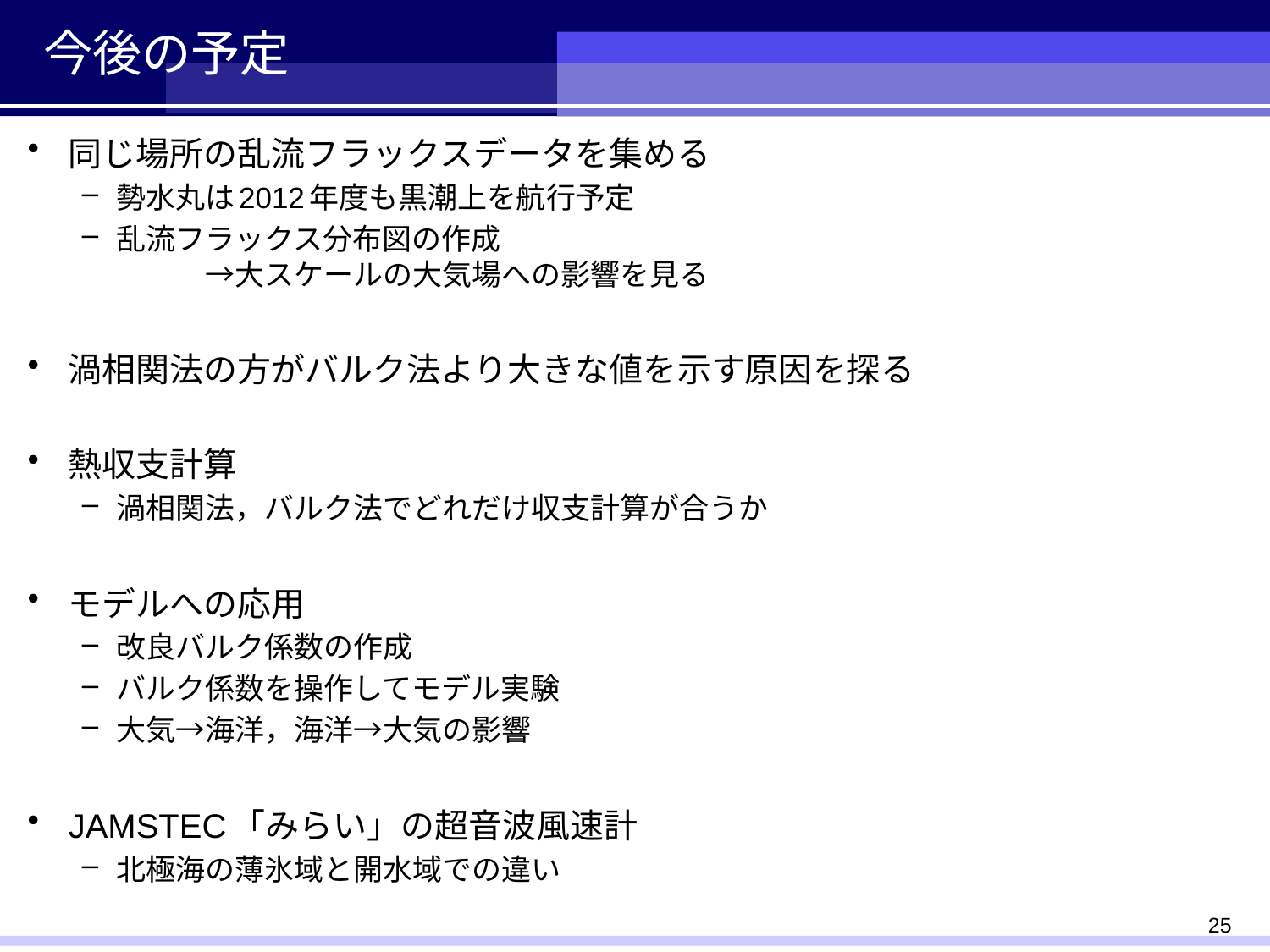

# 今後の予定
同じ場所の乱流フラックスデータを集める
勢水丸は2012年度も黒潮上を航行予定
乱流フラックス分布図の作成　　　　　　　　　　　　　　　　　　　　　　　　　　　　→大スケールの大気場への影響を見る

渦相関法の方がバルク法より大きな値を示す原因を探る

熱収支計算
渦相関法，バルク法でどれだけ収支計算が合うか

モデルへの応用
改良バルク係数の作成
バルク係数を操作してモデル実験
大気→海洋，海洋→大気の影響

JAMSTEC「みらい」の超音波風速計
北極海の薄氷域と開水域での違い
25